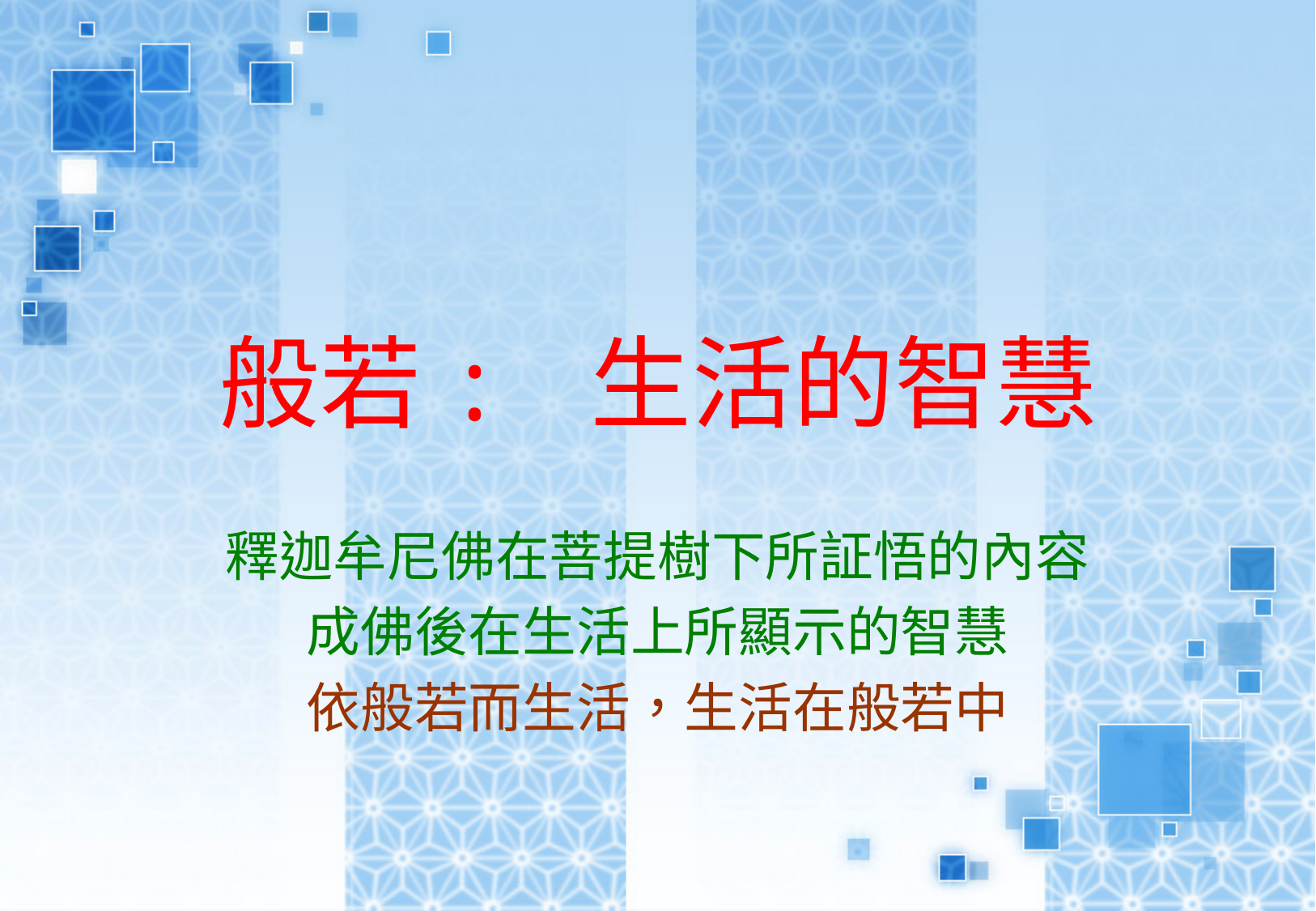

# 般若: 生活的智慧
釋迦牟尼佛在菩提樹下所証悟的內容
成佛後在生活上所顯示的智慧
依般若而生活，生活在般若中